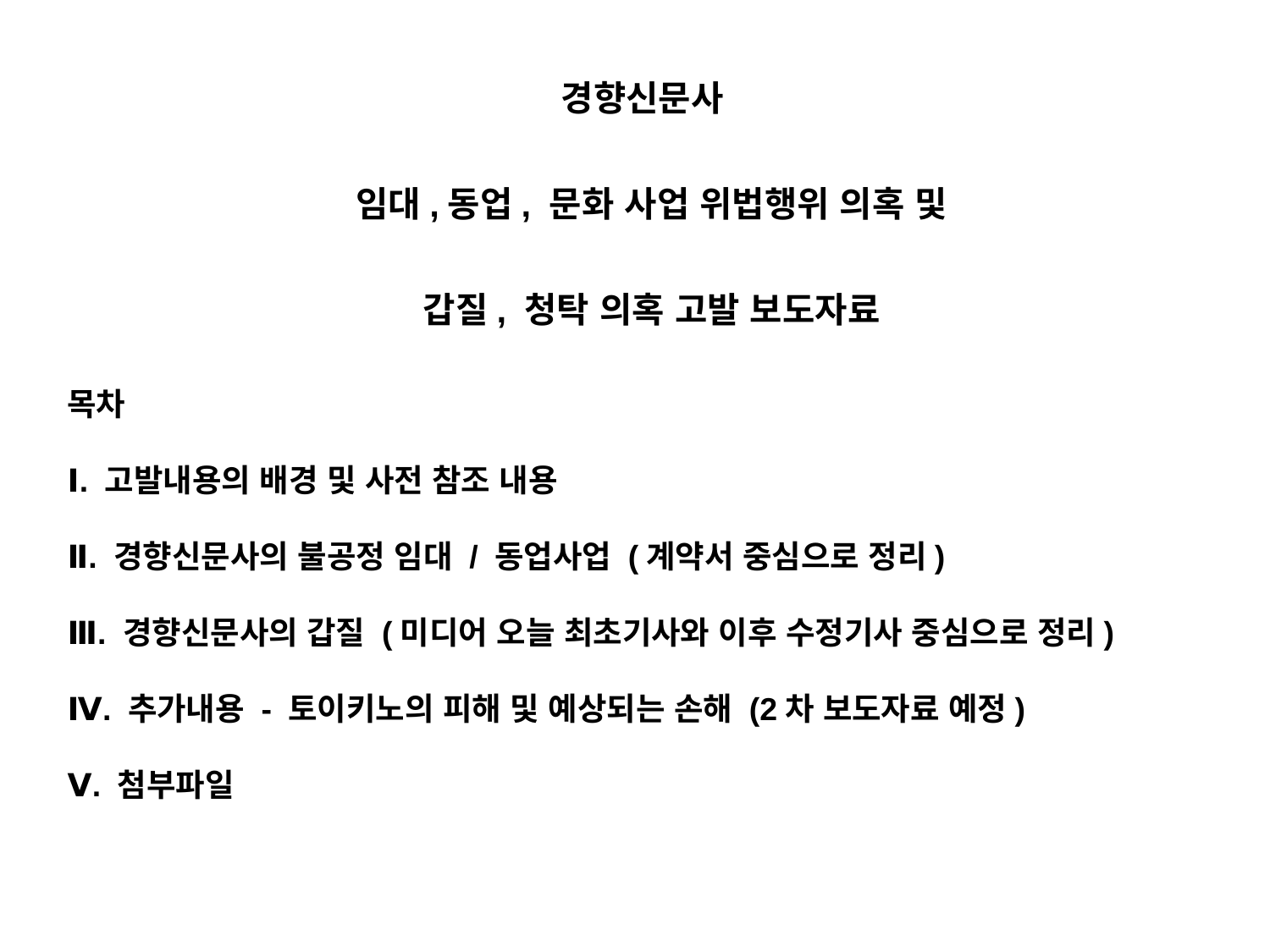

경향신문사
 임대,동업, 문화 사업 위법행위 의혹 및
 갑질, 청탁 의혹 고발 보도자료
목차
Ⅰ. 고발내용의 배경 및 사전 참조 내용
Ⅱ. 경향신문사의 불공정 임대 / 동업사업 (계약서 중심으로 정리)
Ⅲ. 경향신문사의 갑질 (미디어 오늘 최초기사와 이후 수정기사 중심으로 정리)
Ⅳ. 추가내용 - 토이키노의 피해 및 예상되는 손해 (2차 보도자료 예정)
Ⅴ. 첨부파일